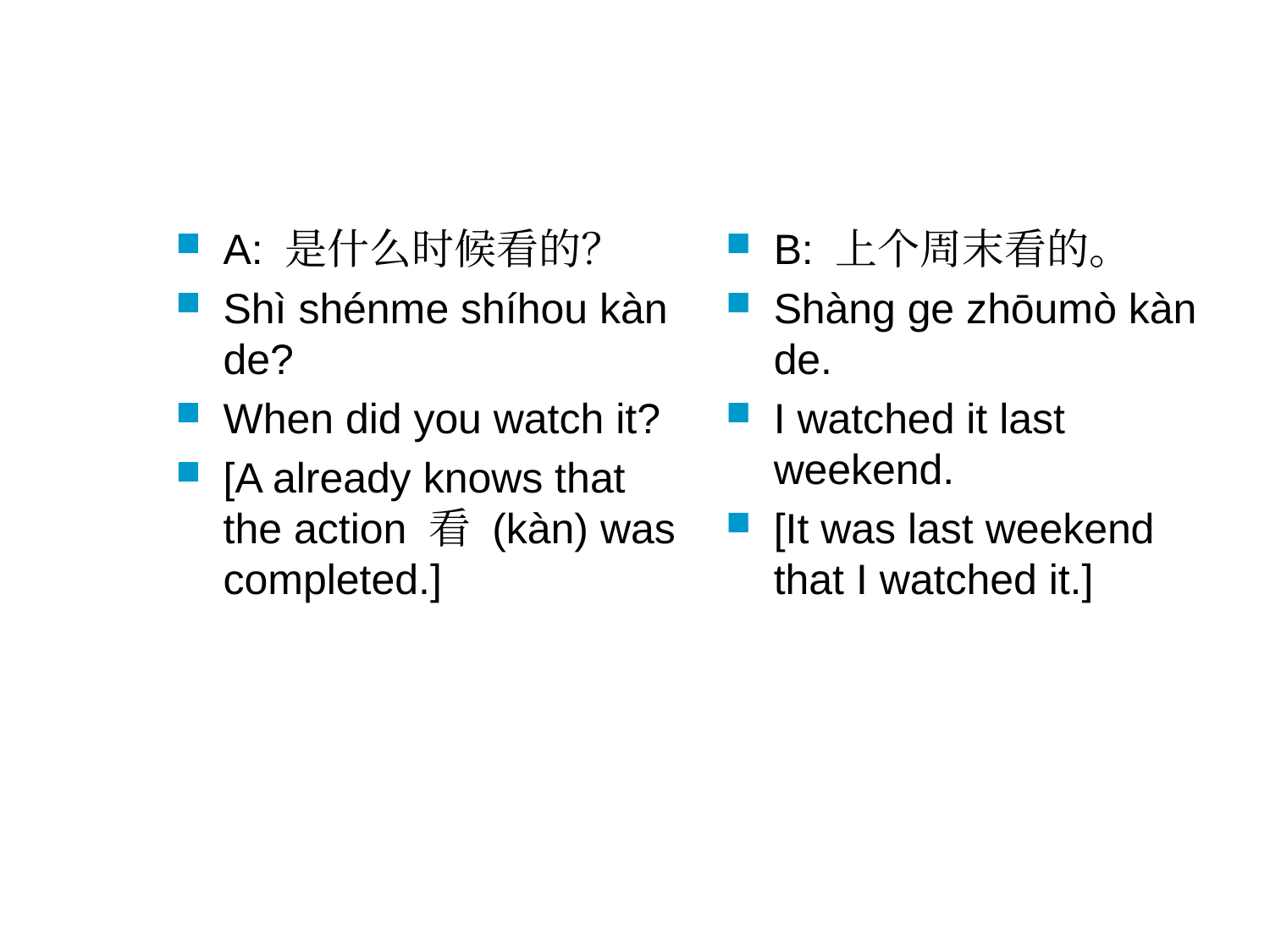

#
A: 是什么时候看的？
Shì shénme shíhou kàn de?
When did you watch it?
[A already knows that the action 看 (kàn) was completed.]

B: 上个周末看的。
Shàng ge zhōumò kàn de.
I watched it last weekend.
[It was last weekend that I watched it.]